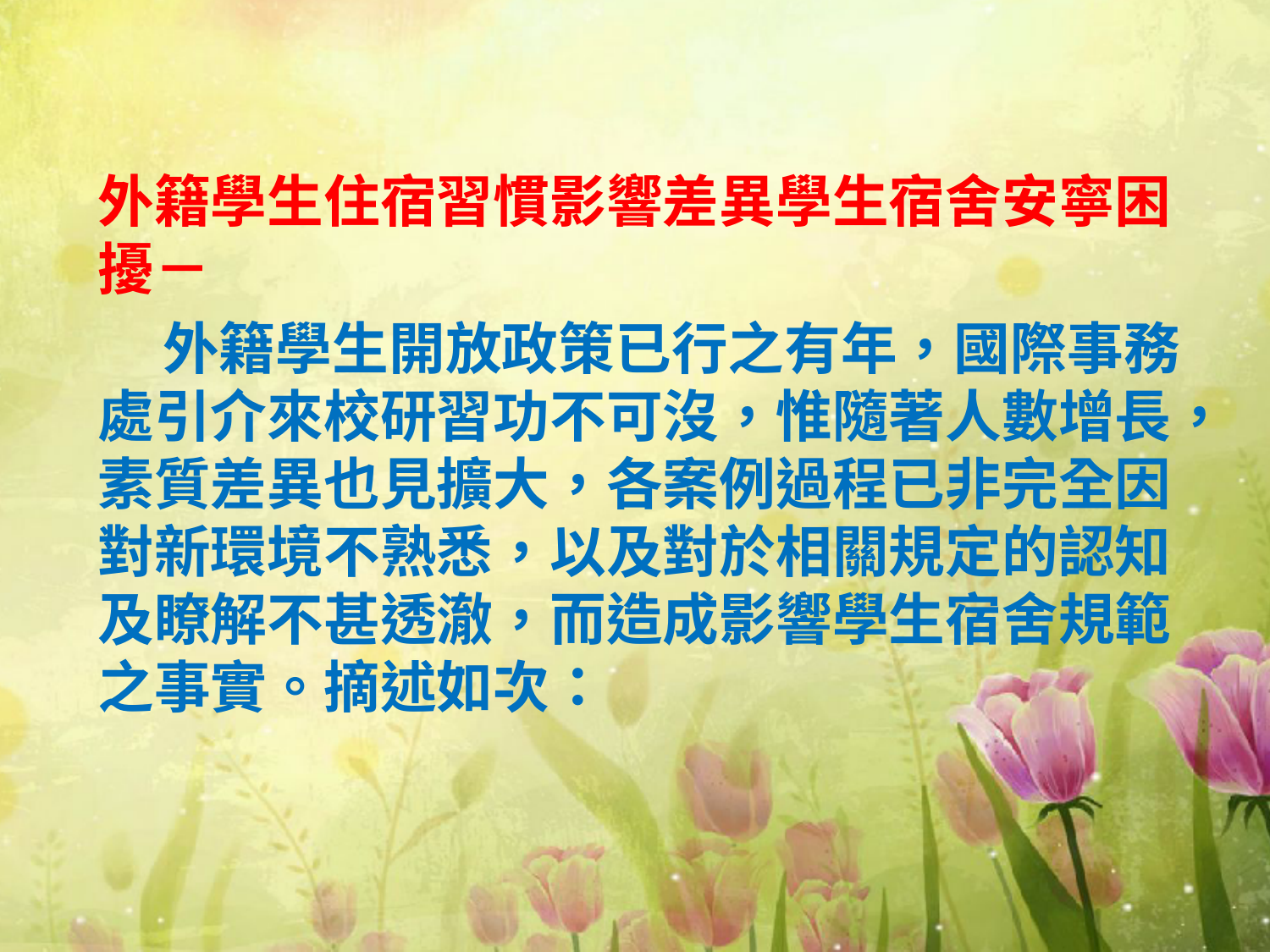

外籍學生住宿習慣影響差異學生宿舍安寧困擾－
    外籍學生開放政策已行之有年，國際事務處引介來校研習功不可沒，惟隨著人數增長，素質差異也見擴大，各案例過程已非完全因對新環境不熟悉，以及對於相關規定的認知及瞭解不甚透澈，而造成影響學生宿舍規範之事實。摘述如次：